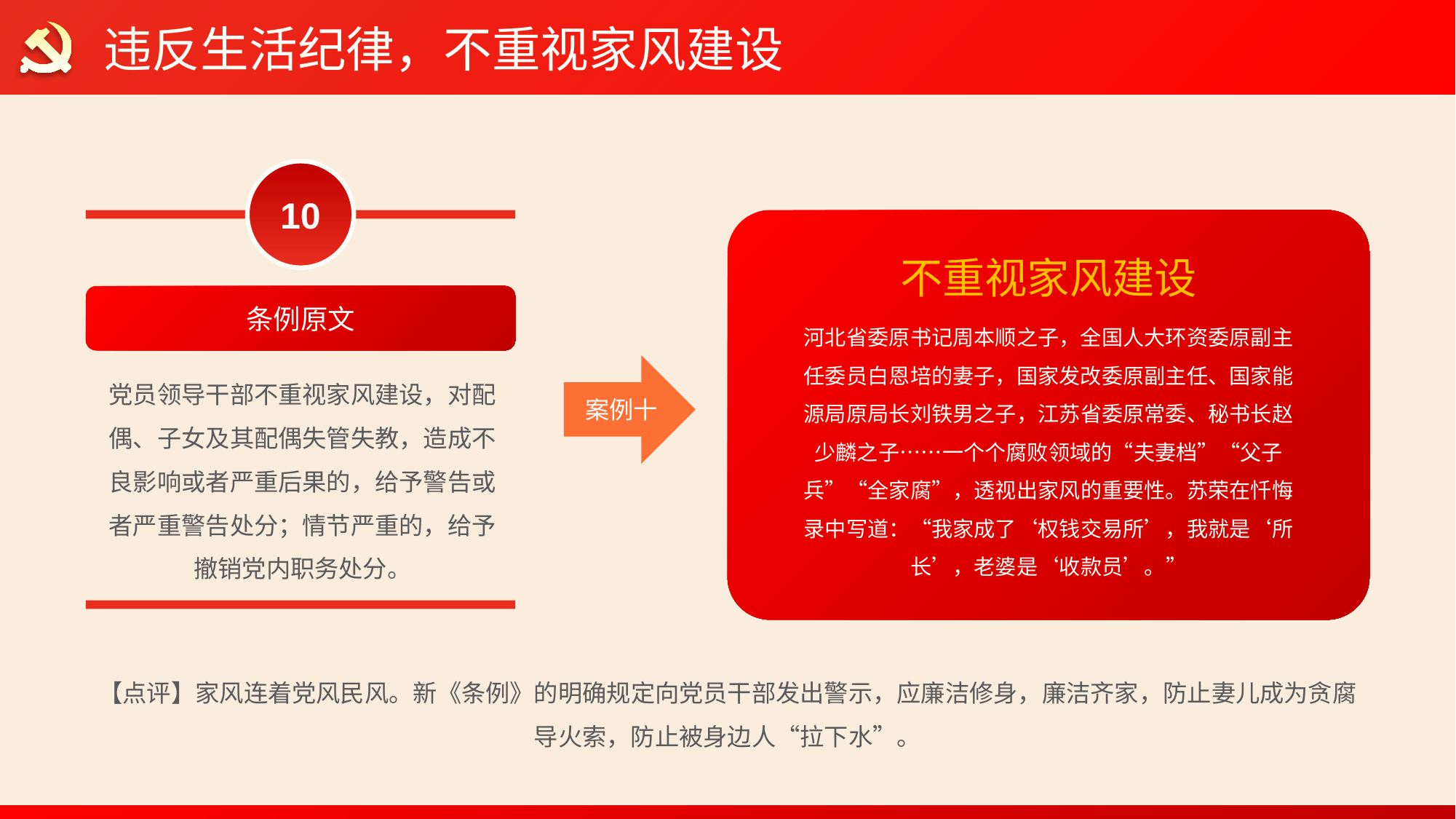

违反生活纪律，不重视家风建设
10

不重视家风建设
河北省委原书记周本顺之子，全国人大环资委原副主任委员白恩培的妻子，国家发改委原副主任、国家能源局原局长刘铁男之子，江苏省委原常委、秘书长赵少麟之子……一个个腐败领域的“夫妻档”“父子兵”“全家腐”，透视出家风的重要性。苏荣在忏悔录中写道：“我家成了‘权钱交易所’，我就是‘所长’，老婆是‘收款员’。”
条例原文
案例十
党员领导干部不重视家风建设，对配偶、子女及其配偶失管失教，造成不良影响或者严重后果的，给予警告或者严重警告处分；情节严重的，给予撤销党内职务处分。

【点评】家风连着党风民风。新《条例》的明确规定向党员干部发出警示，应廉洁修身，廉洁齐家，防止妻儿成为贪腐导火索，防止被身边人“拉下水”。